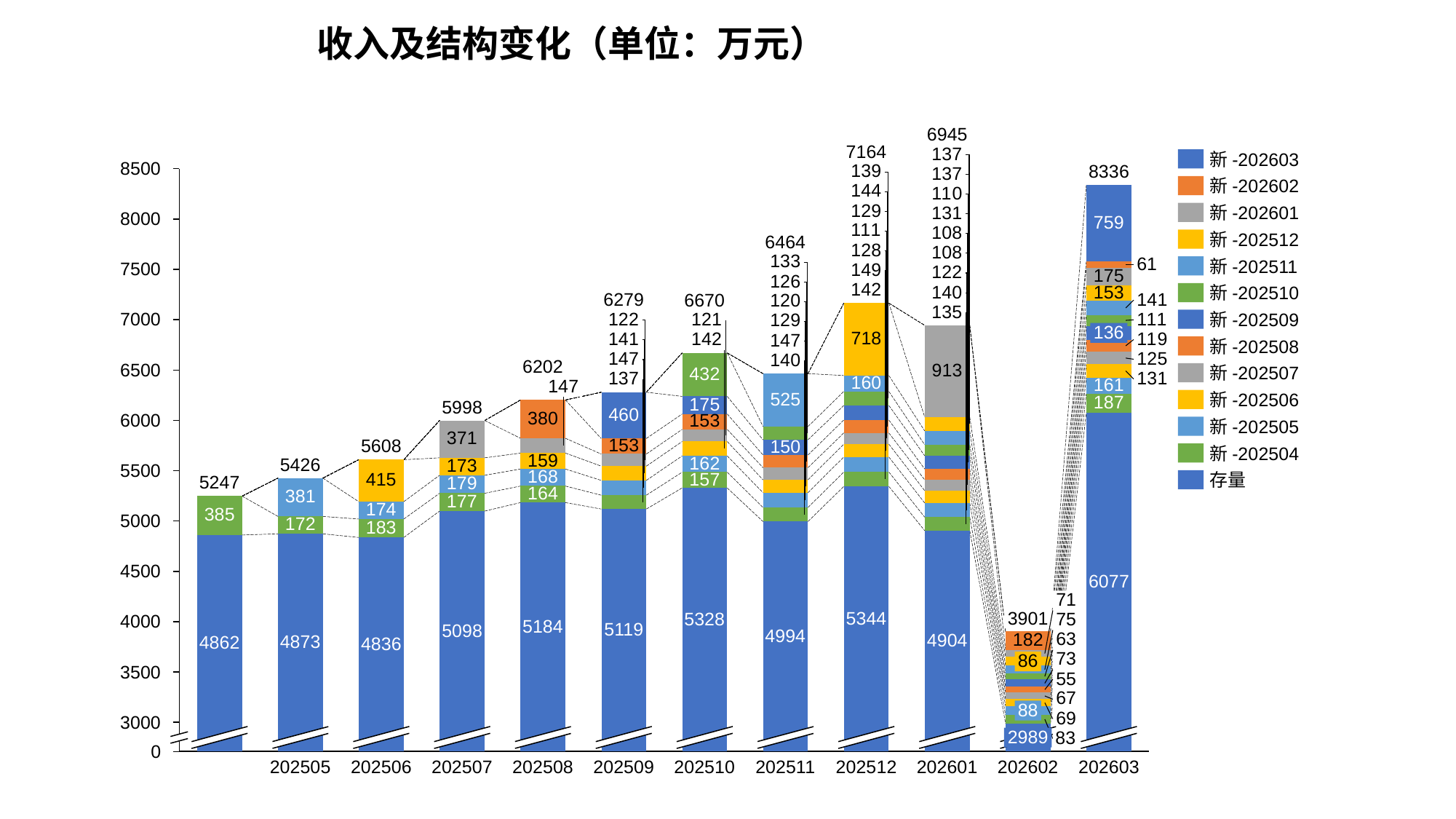

收入及结构变化（单位：万元）

### Chart

| Category |  |  |  |  |  |  |  |  |  |  |  |  |  |
|---|---|---|---|---|---|---|---|---|---|---|---|---|---|
6945
7164

新-202603
8500
8336

新-202602

新-202601
8000

新-202512
6464

新-202511
7500

新-202510
6279
6670

7000
新-202509
136

新-202508
6202
6500

新-202507

新-202506
5998
6000

新-202505
5608

新-202504
5426
5500

存量
5247
5000
4500
6077
3901
5344
5328
4000
5184
5119
5098
4994
4904
4873
4862
4836
86
3500
88
3000

2989
83

0
202505
202506
202507
202508
202509
202510
202511
202512
202601
202602
202603